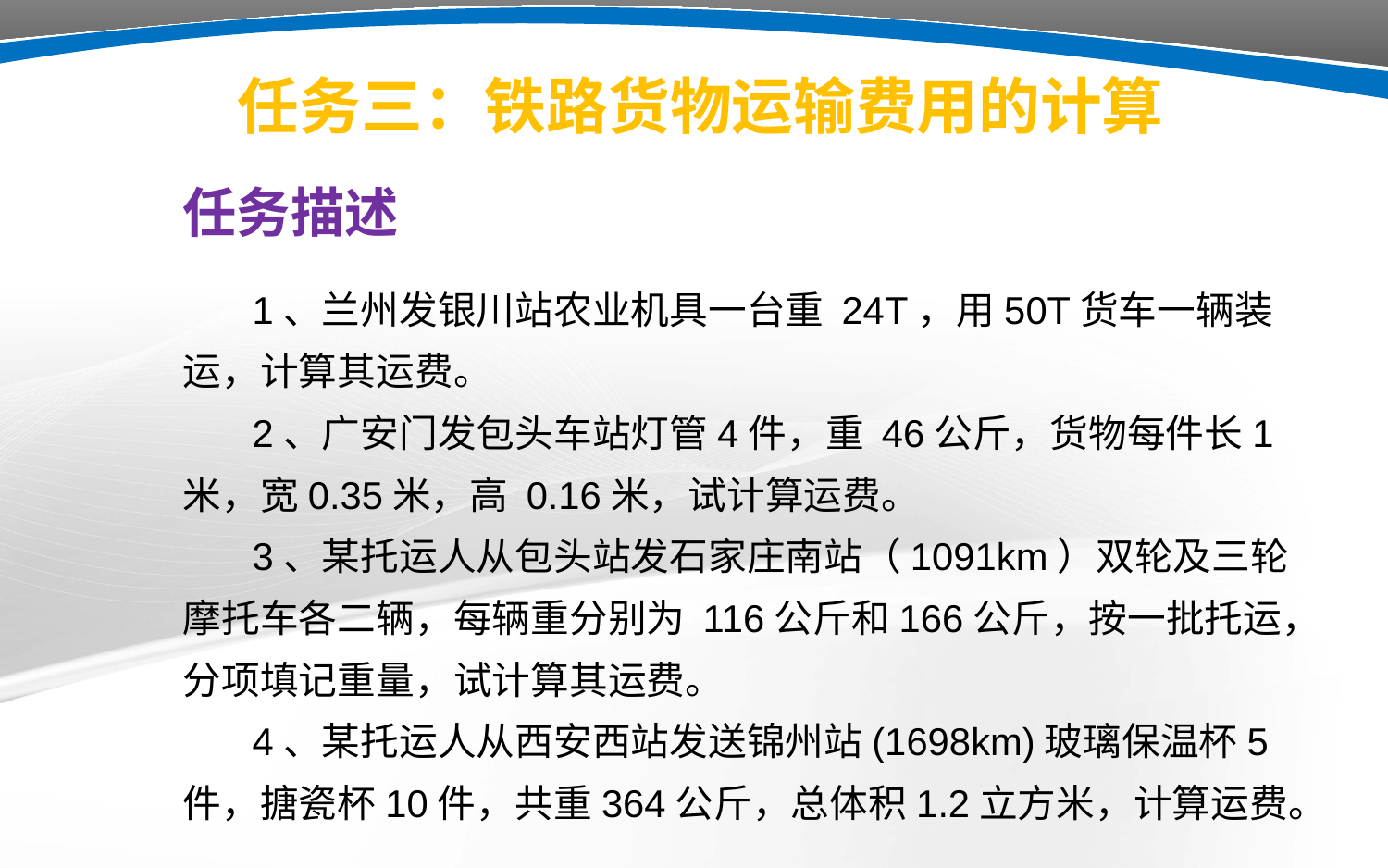

任务三：铁路货物运输费用的计算
任务描述
1、兰州发银川站农业机具一台重 24T，用50T货车一辆装运，计算其运费。
2、广安门发包头车站灯管4件，重 46公斤，货物每件长1米，宽0.35米，高 0.16米，试计算运费。
3、某托运人从包头站发石家庄南站（1091km）双轮及三轮摩托车各二辆，每辆重分别为 116公斤和166公斤，按一批托运，分项填记重量，试计算其运费。
4、某托运人从西安西站发送锦州站(1698km)玻璃保温杯5件，搪瓷杯10件，共重364公斤，总体积1.2立方米，计算运费。